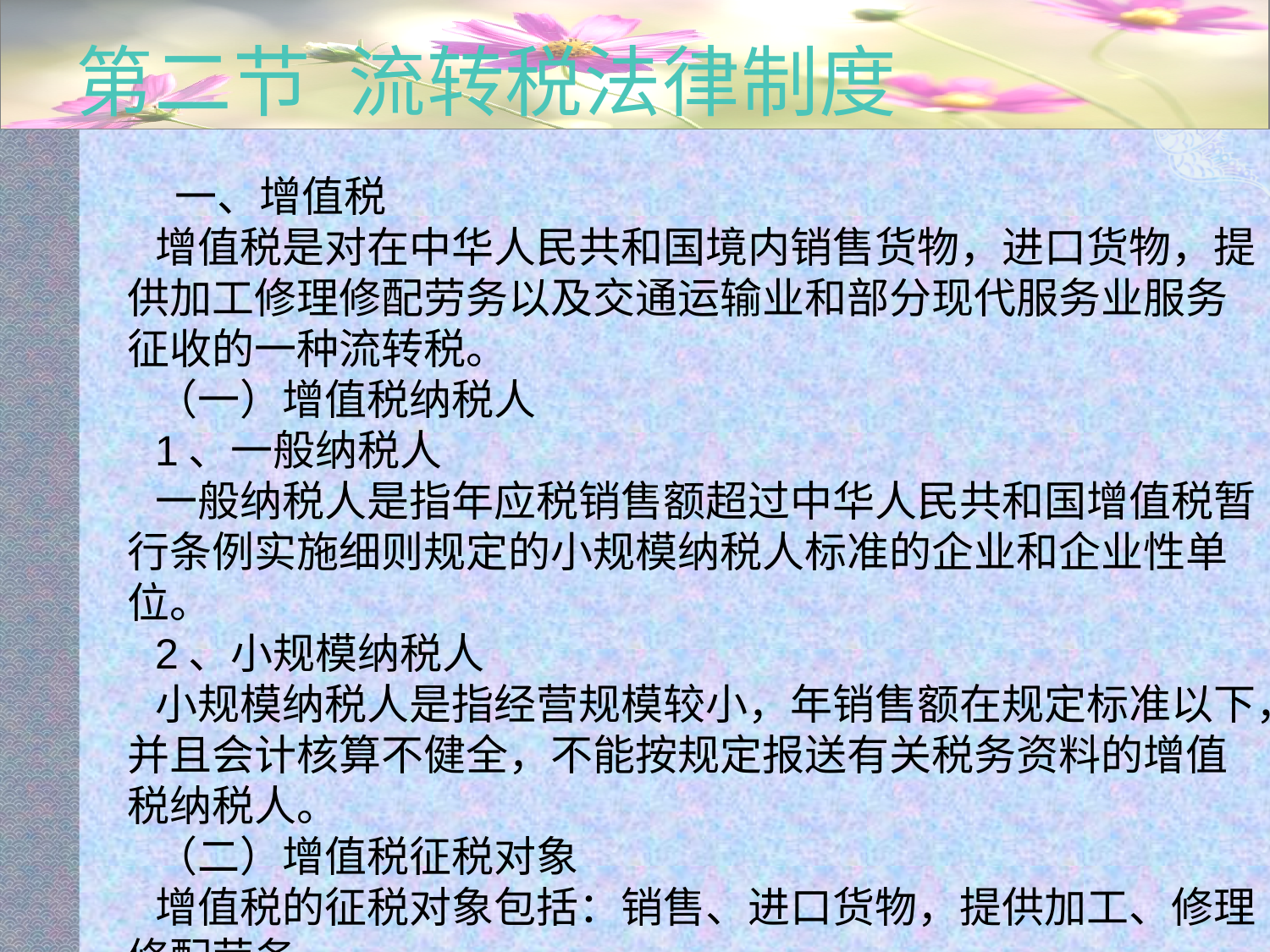

# 第二节  流转税法律制度
 一、增值税
增值税是对在中华人民共和国境内销售货物，进口货物，提供加工修理修配劳务以及交通运输业和部分现代服务业服务征收的一种流转税。
（一）增值税纳税人
1、一般纳税人
一般纳税人是指年应税销售额超过中华人民共和国增值税暂行条例实施细则规定的小规模纳税人标准的企业和企业性单位。
2、小规模纳税人
小规模纳税人是指经营规模较小，年销售额在规定标准以下，并且会计核算不健全，不能按规定报送有关税务资料的增值税纳税人。
（二）增值税征税对象
增值税的征税对象包括：销售、进口货物，提供加工、修理修配劳务。